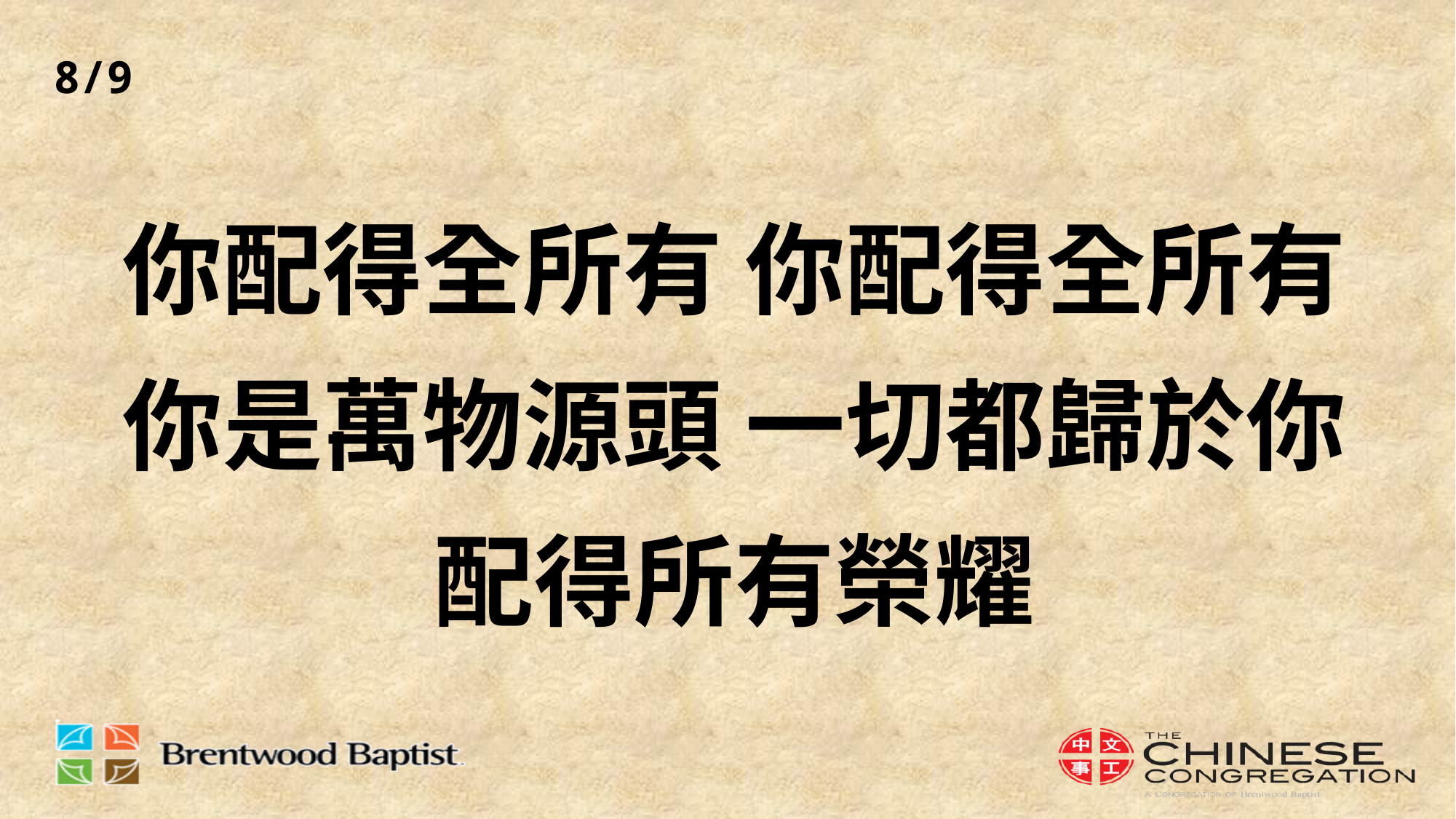

8/9
# 你配得全所有 你配得全所有 你是萬物源頭 一切都歸於你 配得所有榮耀